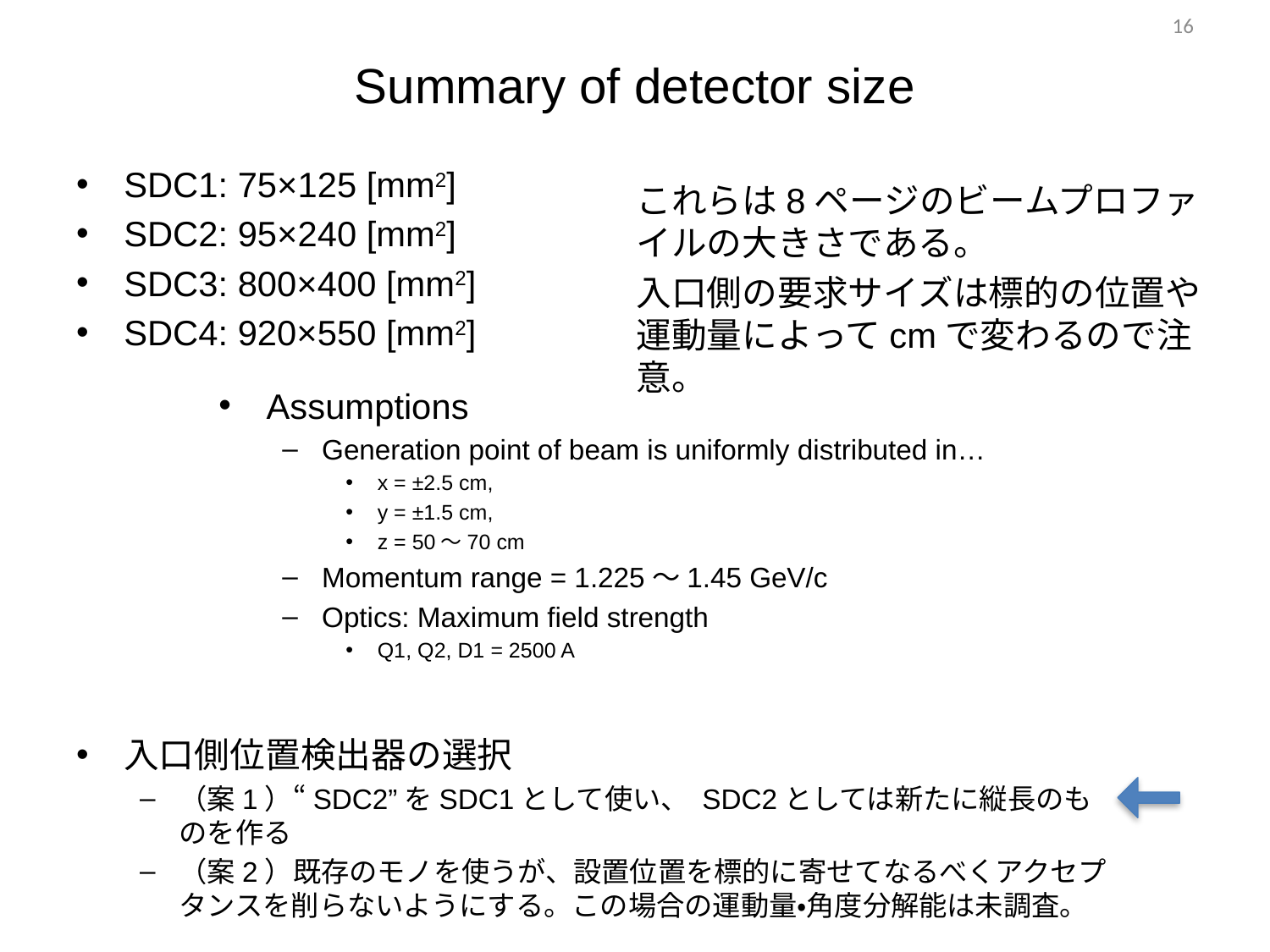

16
# Summary of detector size
SDC1: 75×125 [mm2]
SDC2: 95×240 [mm2]
SDC3: 800×400 [mm2]
SDC4: 920×550 [mm2]
これらは8ページのビームプロファイルの大きさである。
入口側の要求サイズは標的の位置や運動量によってcmで変わるので注意。
Assumptions
Generation point of beam is uniformly distributed in…
x = ±2.5 cm,
y = ±1.5 cm,
z = 50～70 cm
Momentum range = 1.225～1.45 GeV/c
Optics: Maximum field strength
Q1, Q2, D1 = 2500 A
入口側位置検出器の選択
（案1）“SDC2”をSDC1として使い、 SDC2としては新たに縦長のものを作る
（案2）既存のモノを使うが、設置位置を標的に寄せてなるべくアクセプタンスを削らないようにする。この場合の運動量・角度分解能は未調査。